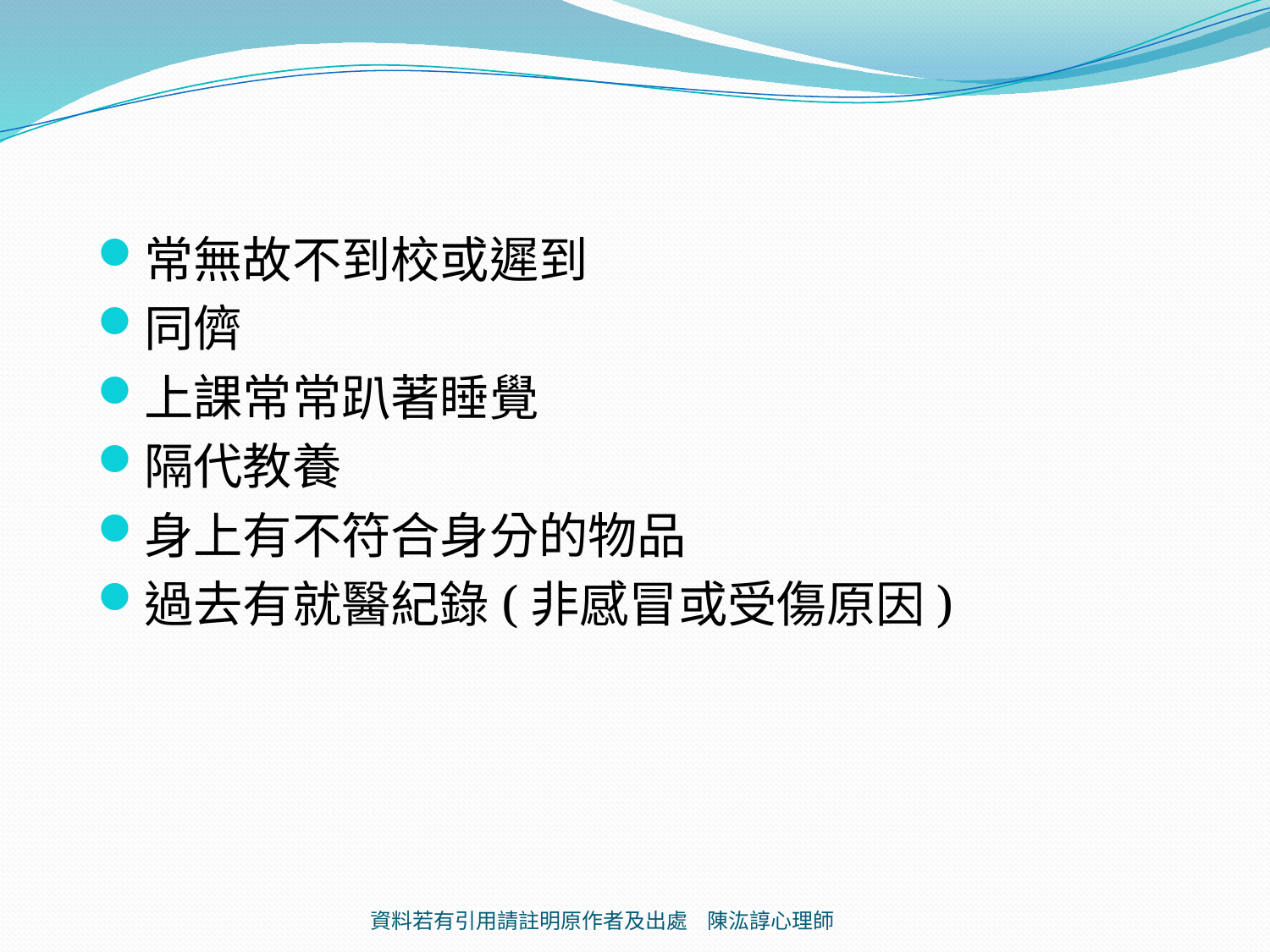

#
常無故不到校或遲到
同儕
上課常常趴著睡覺
隔代教養
身上有不符合身分的物品
過去有就醫紀錄(非感冒或受傷原因)

資料若有引用請註明原作者及出處   陳汯諄心理師